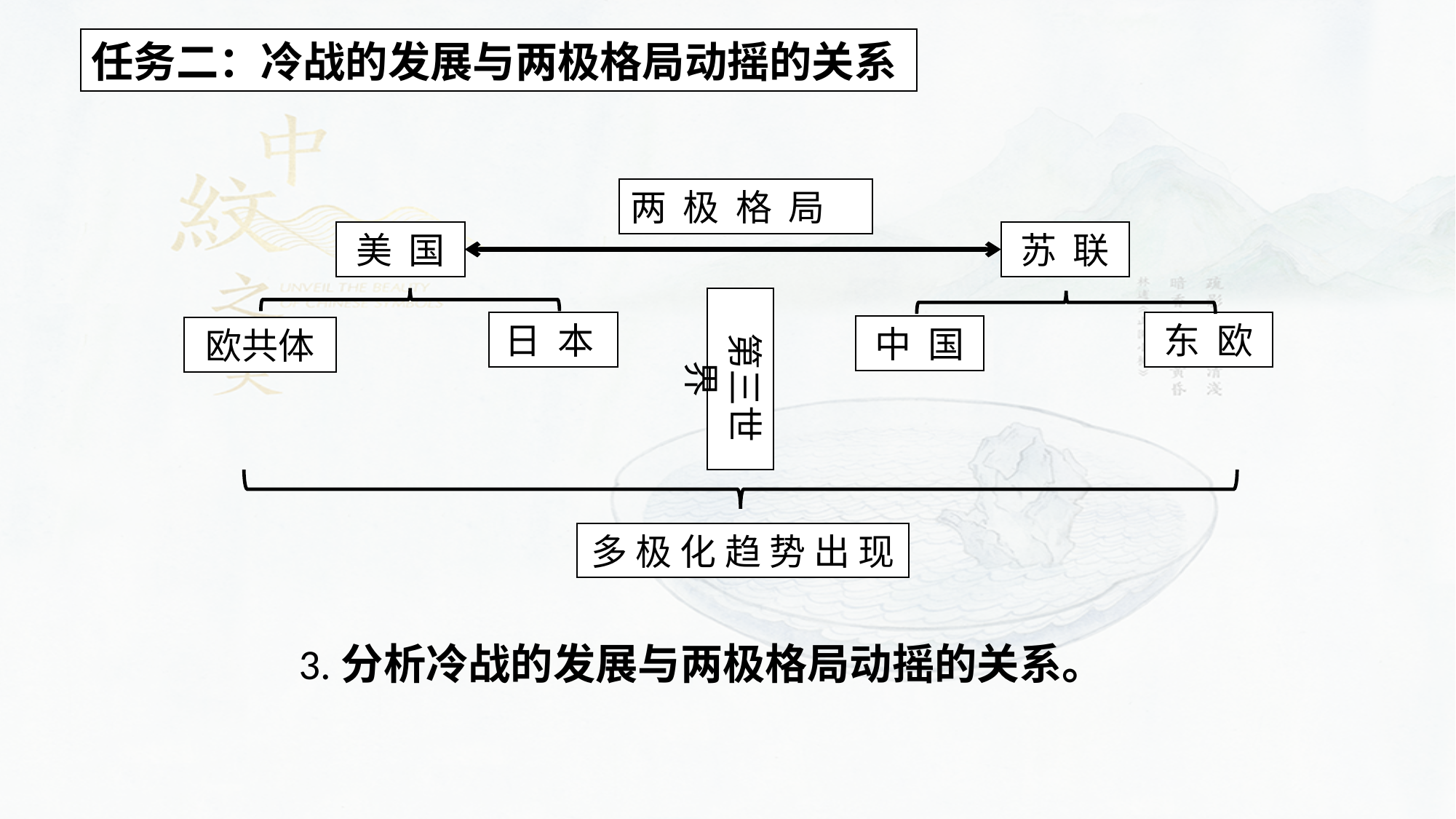

任务二：冷战的发展与两极格局动摇的关系

两  极  格  局
美  国
苏  联
 第三世界
日  本
东  欧
中  国
欧共体
多 极 化 趋 势 出 现
3.分析冷战的发展与两极格局动摇的关系。